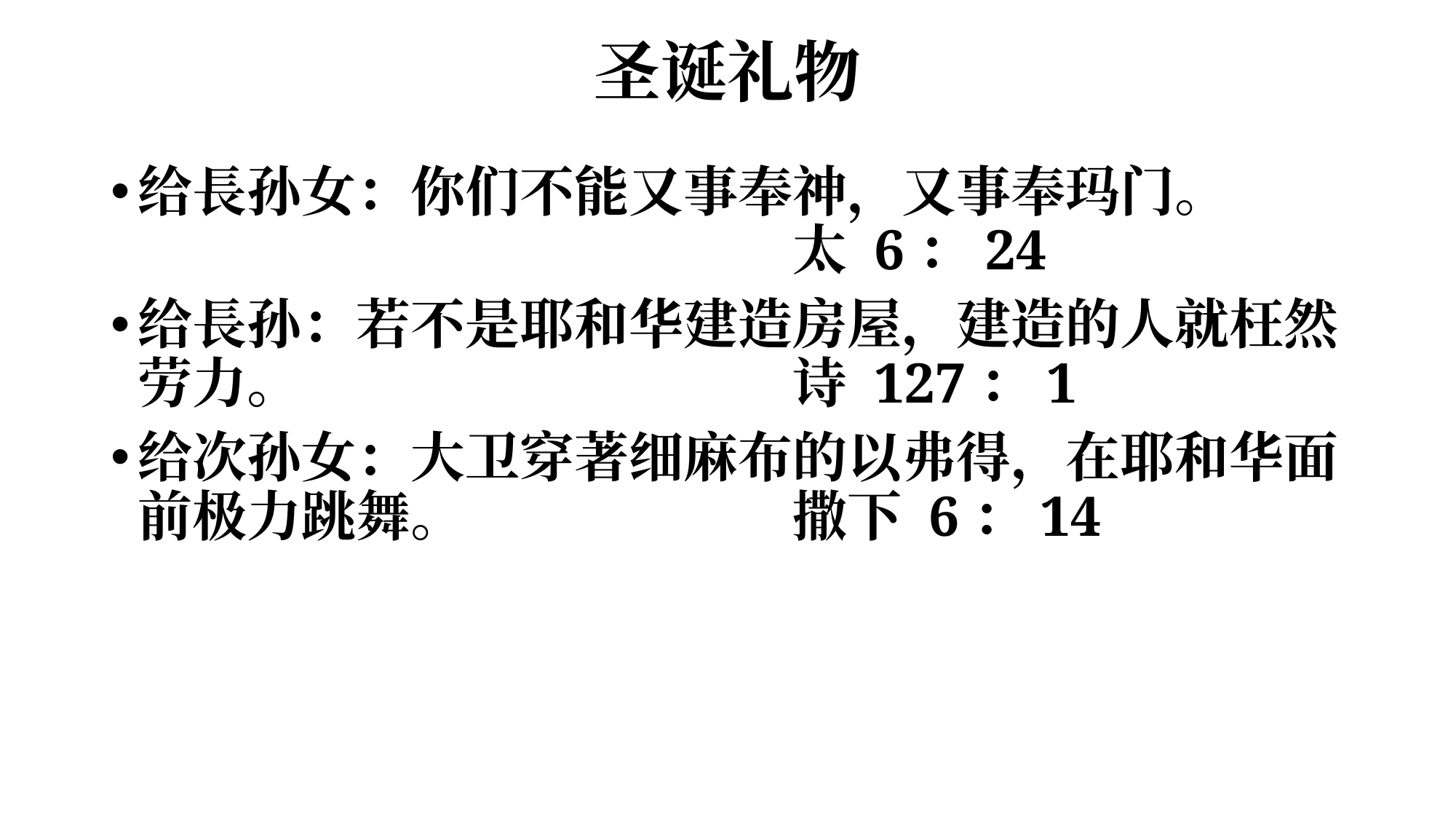

# 圣诞礼物
给長孙女：你们不能又事奉神，又事奉玛门。							太 6：24
给長孙：若不是耶和华建造房屋，建造的人就枉然劳力。					诗 127：1
给次孙女：大卫穿著细麻布的以弗得，在耶和华面前极力跳舞。			撒下 6：14